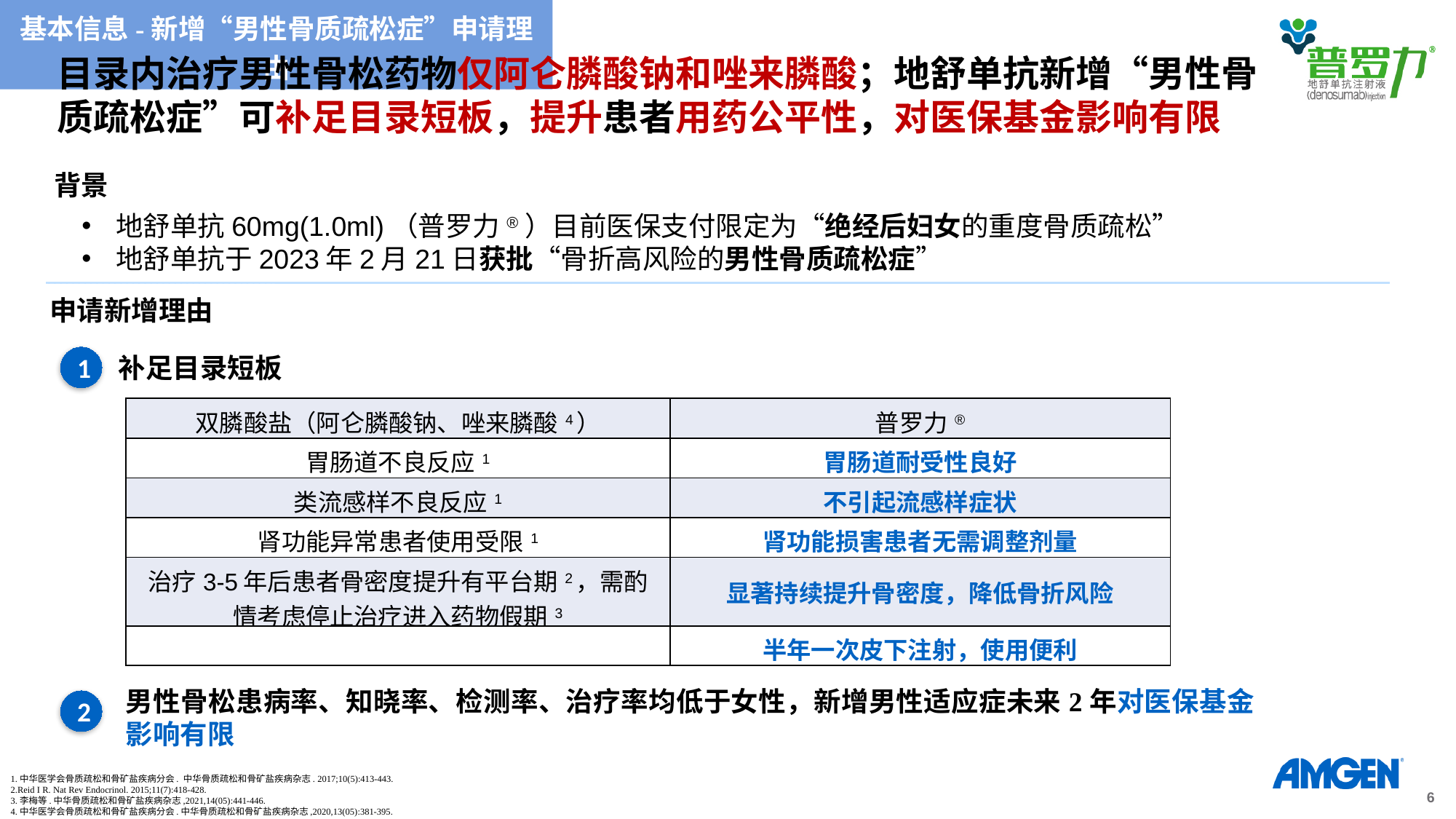

基本信息-新增“男性骨质疏松症”申请理由
目录内治疗男性骨松药物仅阿仑膦酸钠和唑来膦酸；地舒单抗新增“男性骨质疏松症”可补足目录短板，提升患者用药公平性，对医保基金影响有限
背景
地舒单抗60mg(1.0ml)（普罗力®）目前医保支付限定为“绝经后妇女的重度骨质疏松”
地舒单抗于2023年2月21日获批“骨折高风险的男性骨质疏松症”
申请新增理由
1
补足目录短板
| 双膦酸盐（阿仑膦酸钠、唑来膦酸4） | 普罗力® |
| --- | --- |
| 胃肠道不良反应1 | 胃肠道耐受性良好 |
| 类流感样不良反应1 | 不引起流感样症状 |
| 肾功能异常患者使用受限1 | 肾功能损害患者无需调整剂量 |
| 治疗3-5年后患者骨密度提升有平台期2，需酌情考虑停止治疗进入药物假期3 | 显著持续提升骨密度，降低骨折风险 |
|  | 半年一次皮下注射，使用便利 |
男性骨松患病率、知晓率、检测率、治疗率均低于女性，新增男性适应症未来2年对医保基金影响有限
2
1.中华医学会骨质疏松和骨矿盐疾病分会. 中华骨质疏松和骨矿盐疾病杂志. 2017;10(5):413-443.
2.Reid I R. Nat Rev Endocrinol. 2015;11(7):418-428.
3.李梅等.中华骨质疏松和骨矿盐疾病杂志,2021,14(05):441-446.
4.中华医学会骨质疏松和骨矿盐疾病分会.中华骨质疏松和骨矿盐疾病杂志,2020,13(05):381-395.